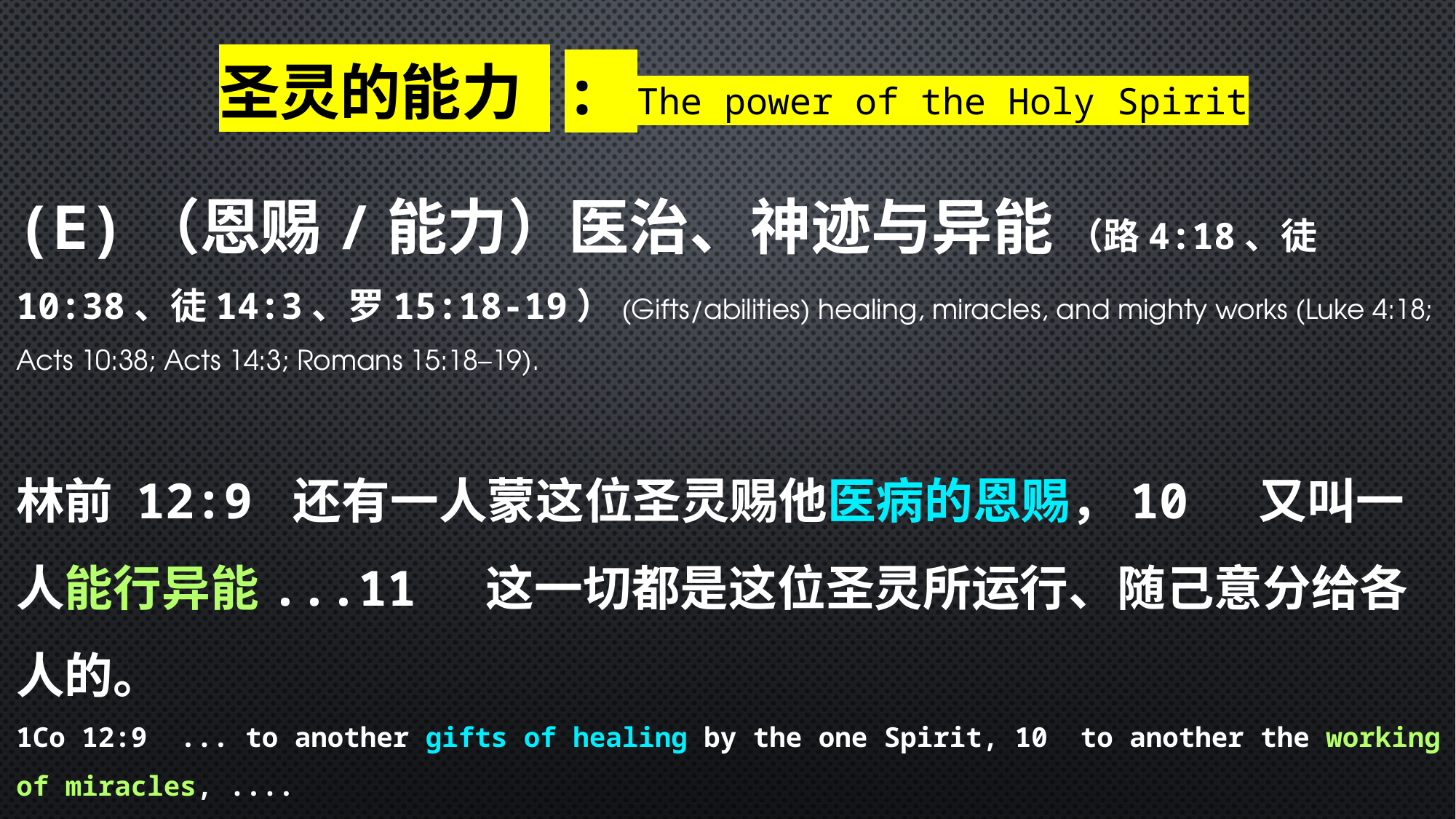

圣灵的能力  : The power of the Holy Spirit
(E)（恩赐/能力）医治、神迹与异能 （路4:18、徒10:38、徒14:3、罗15:18-19）(Gifts/abilities) healing, miracles, and mighty works (Luke 4:18; Acts 10:38; Acts 14:3; Romans 15:18–19).
林前 12:9 还有一人蒙这位圣灵赐他医病的恩赐，10  又叫一人能行异能...11  这一切都是这位圣灵所运行、随己意分给各人的。
1Co 12:9  ... to another gifts of healing by the one Spirit, 10  to another the working of miracles, ....